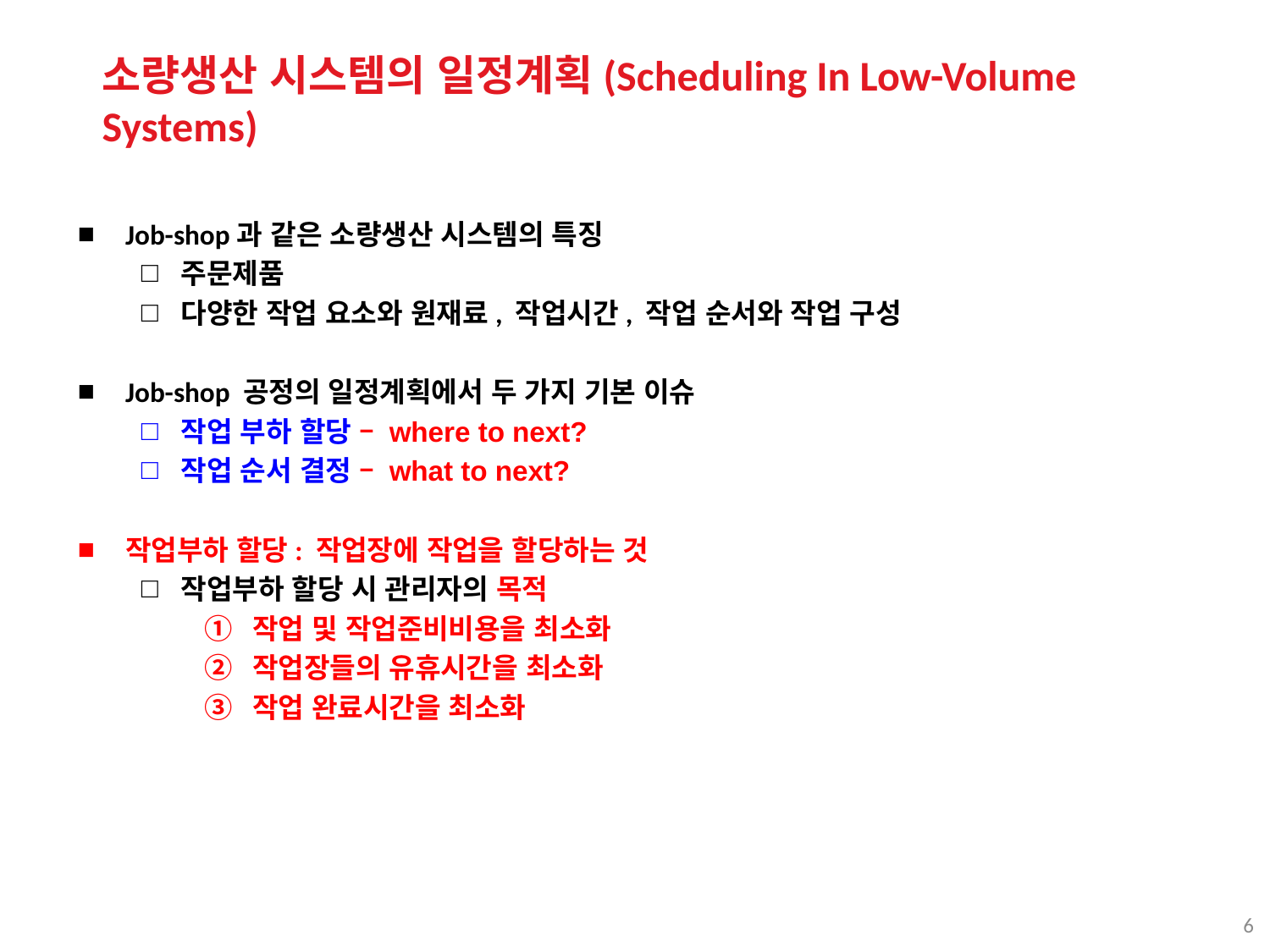

소량생산 시스템의 일정계획(Scheduling In Low-Volume Systems)
Job-shop과 같은 소량생산 시스템의 특징
주문제품
다양한 작업 요소와 원재료, 작업시간, 작업 순서와 작업 구성

Job-shop 공정의 일정계획에서 두 가지 기본 이슈
작업 부하 할당 – where to next?
작업 순서 결정 – what to next?

작업부하 할당: 작업장에 작업을 할당하는 것
작업부하 할당 시 관리자의 목적
작업 및 작업준비비용을 최소화
작업장들의 유휴시간을 최소화
작업 완료시간을 최소화

6